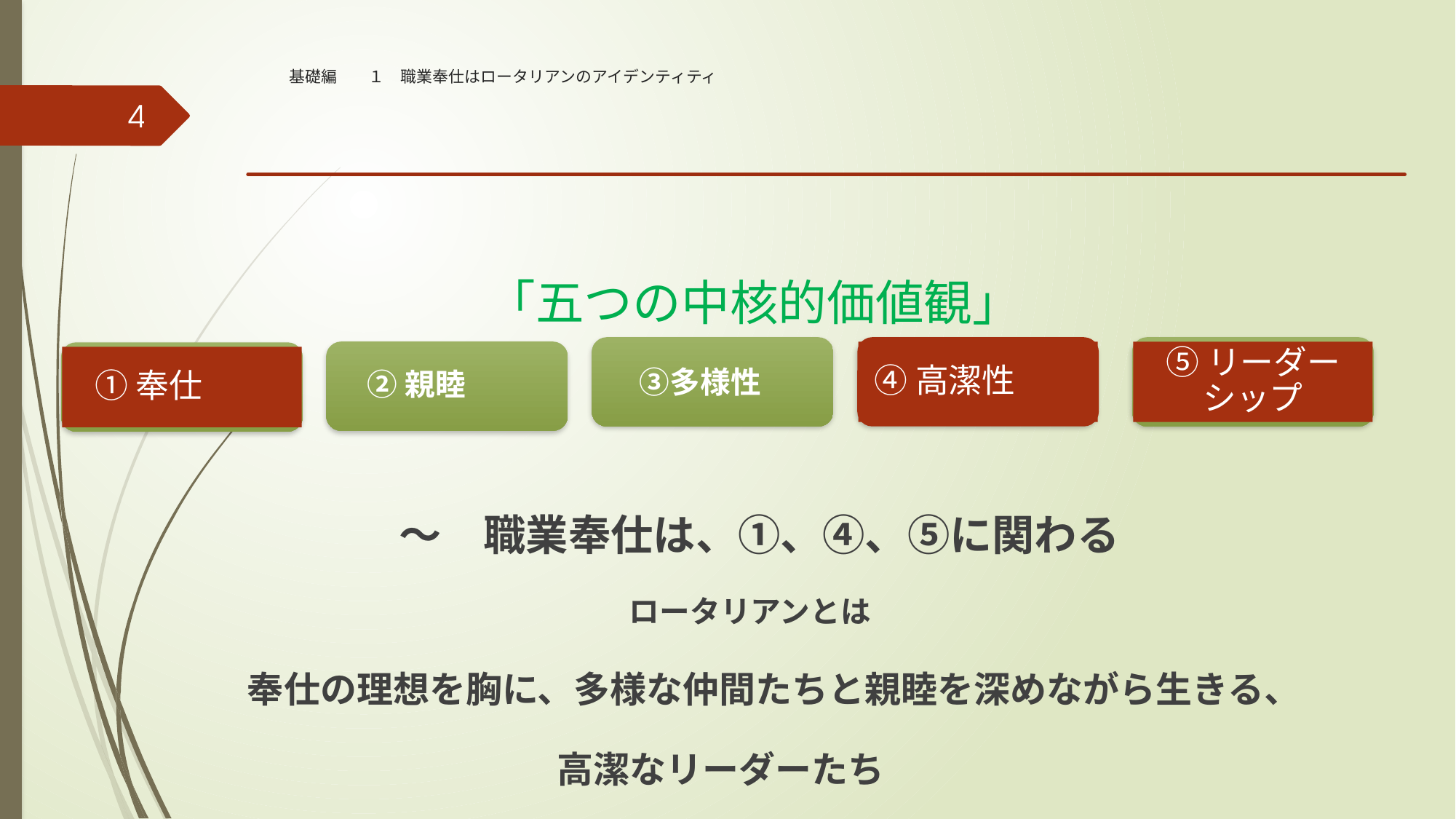

# 基礎編　　１　職業奉仕はロータリアンのアイデンティティ

4
　　　　　　　　　　「五つの中核的価値観」

　　　　　　　～　職業奉仕は、①、④、⑤に関わる
　　　　　　　　　　　　　　　　ロータリアンとは
　　奉仕の理想を胸に、多様な仲間たちと親睦を深めながら生きる、
　　　　　　　　　　高潔なリーダーたち

　③多様性

④高潔性

⑤リーダーシップ

②親睦

①奉仕